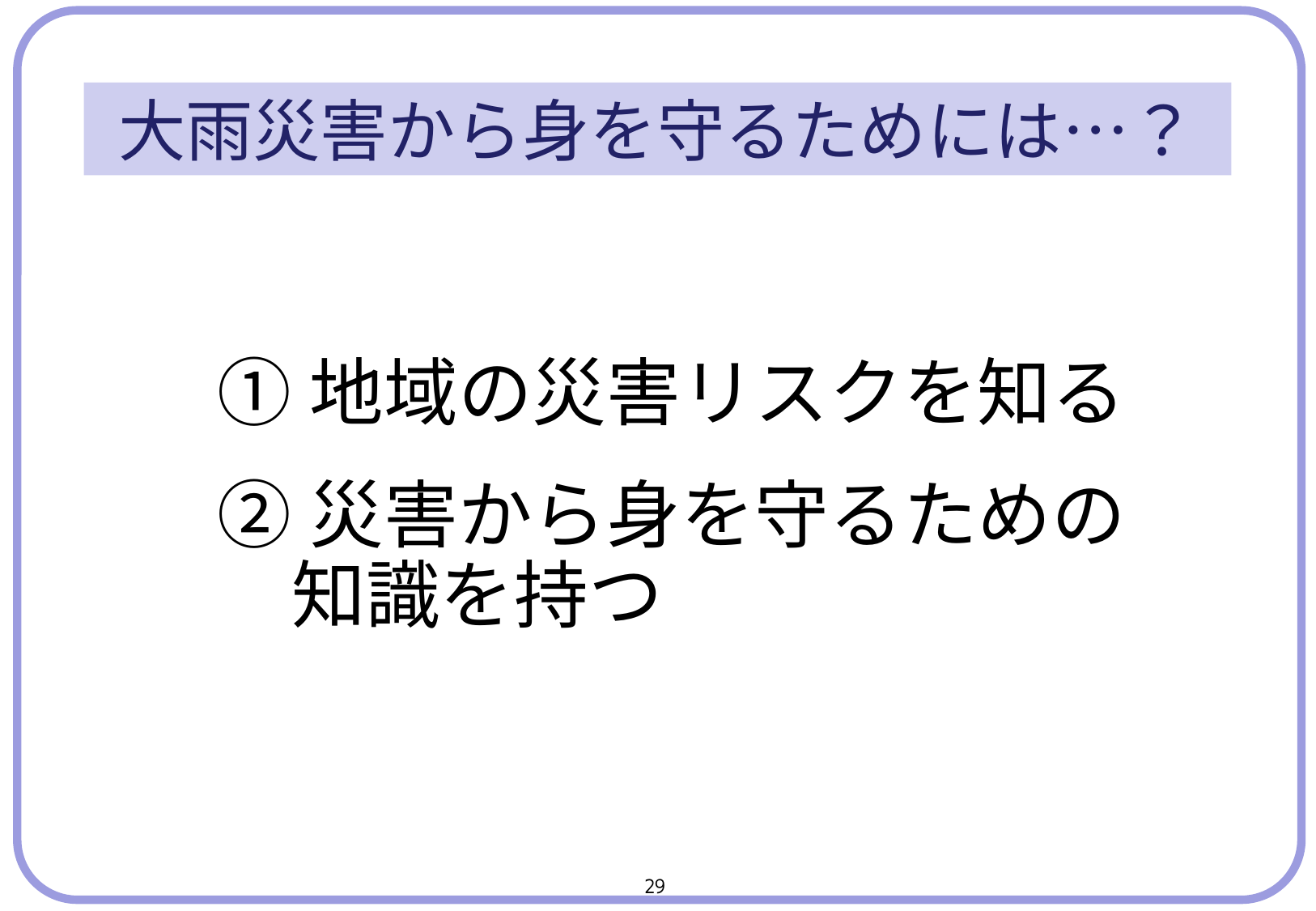

大雨災害から身を守るためには…？
①地域の災害リスクを知る
②災害から身を守るための
　知識を持つ
29